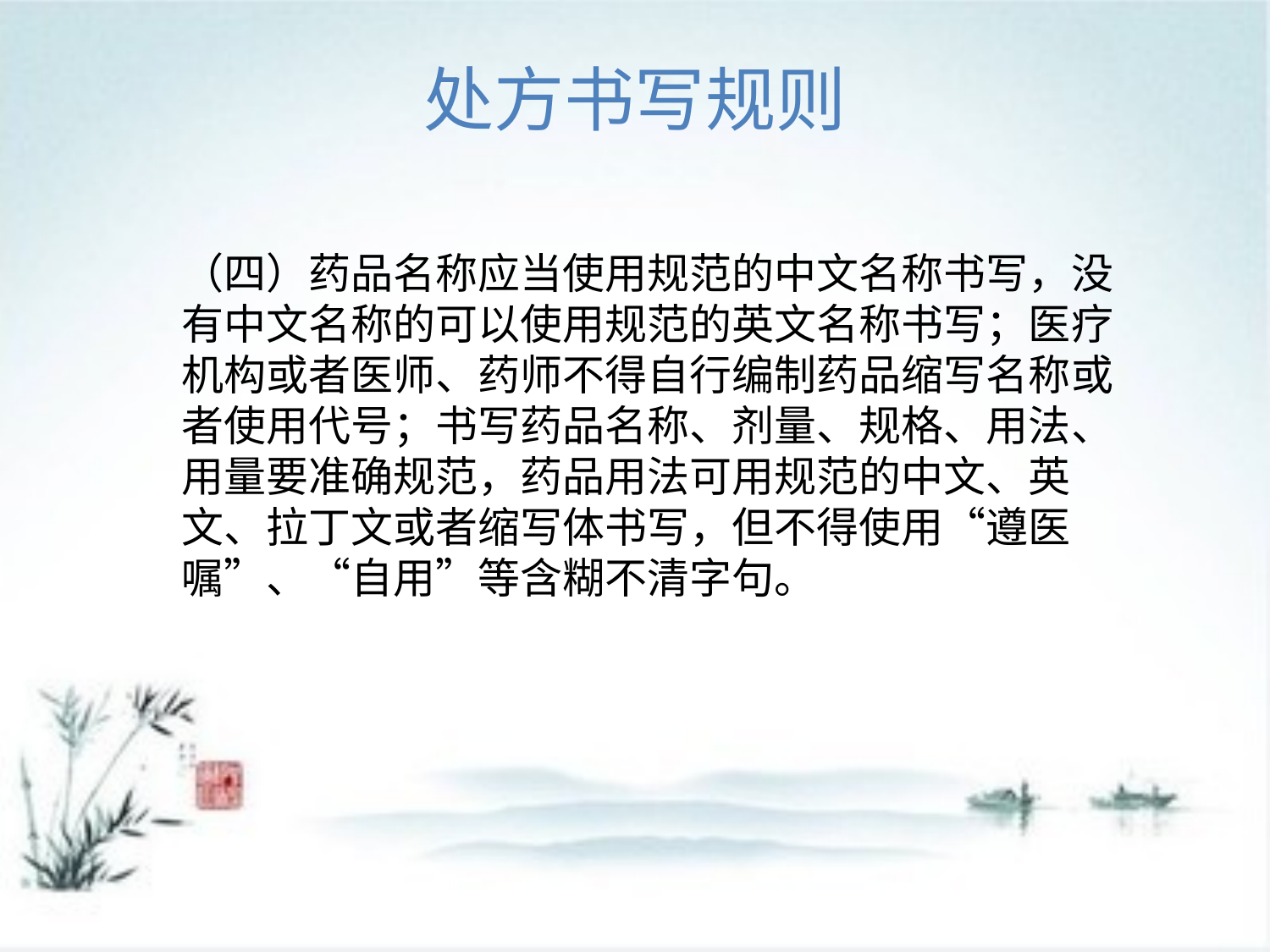

# 处方书写规则
（四）药品名称应当使用规范的中文名称书写，没有中文名称的可以使用规范的英文名称书写；医疗机构或者医师、药师不得自行编制药品缩写名称或者使用代号；书写药品名称、剂量、规格、用法、用量要准确规范，药品用法可用规范的中文、英文、拉丁文或者缩写体书写，但不得使用“遵医嘱”、“自用”等含糊不清字句。